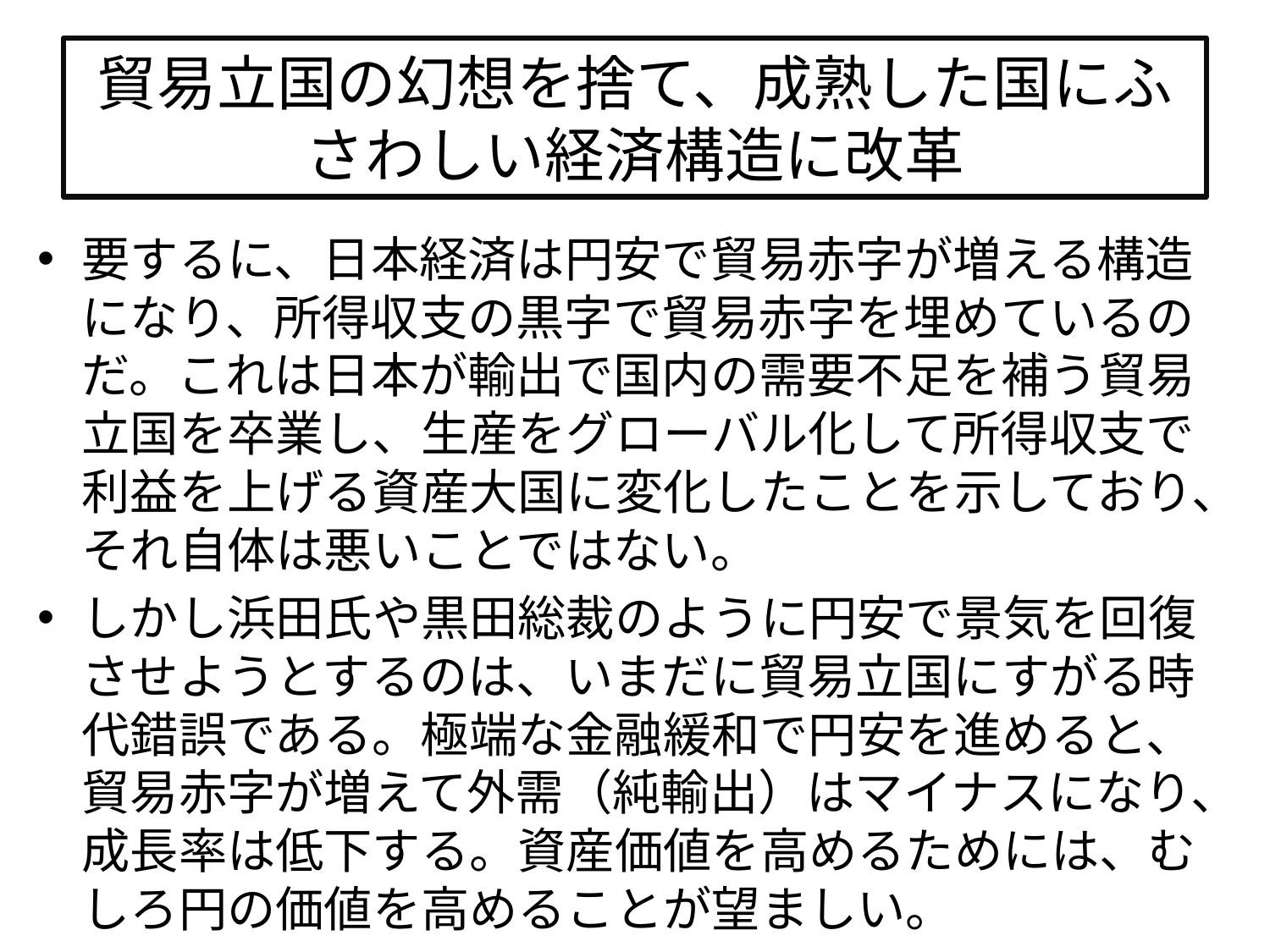

# 貿易立国の幻想を捨て、成熟した国にふさわしい経済構造に改革
要するに、日本経済は円安で貿易赤字が増える構造になり、所得収支の黒字で貿易赤字を埋めているのだ。これは日本が輸出で国内の需要不足を補う貿易立国を卒業し、生産をグローバル化して所得収支で利益を上げる資産大国に変化したことを示しており、それ自体は悪いことではない。
しかし浜田氏や黒田総裁のように円安で景気を回復させようとするのは、いまだに貿易立国にすがる時代錯誤である。極端な金融緩和で円安を進めると、貿易赤字が増えて外需（純輸出）はマイナスになり、成長率は低下する。資産価値を高めるためには、むしろ円の価値を高めることが望ましい。